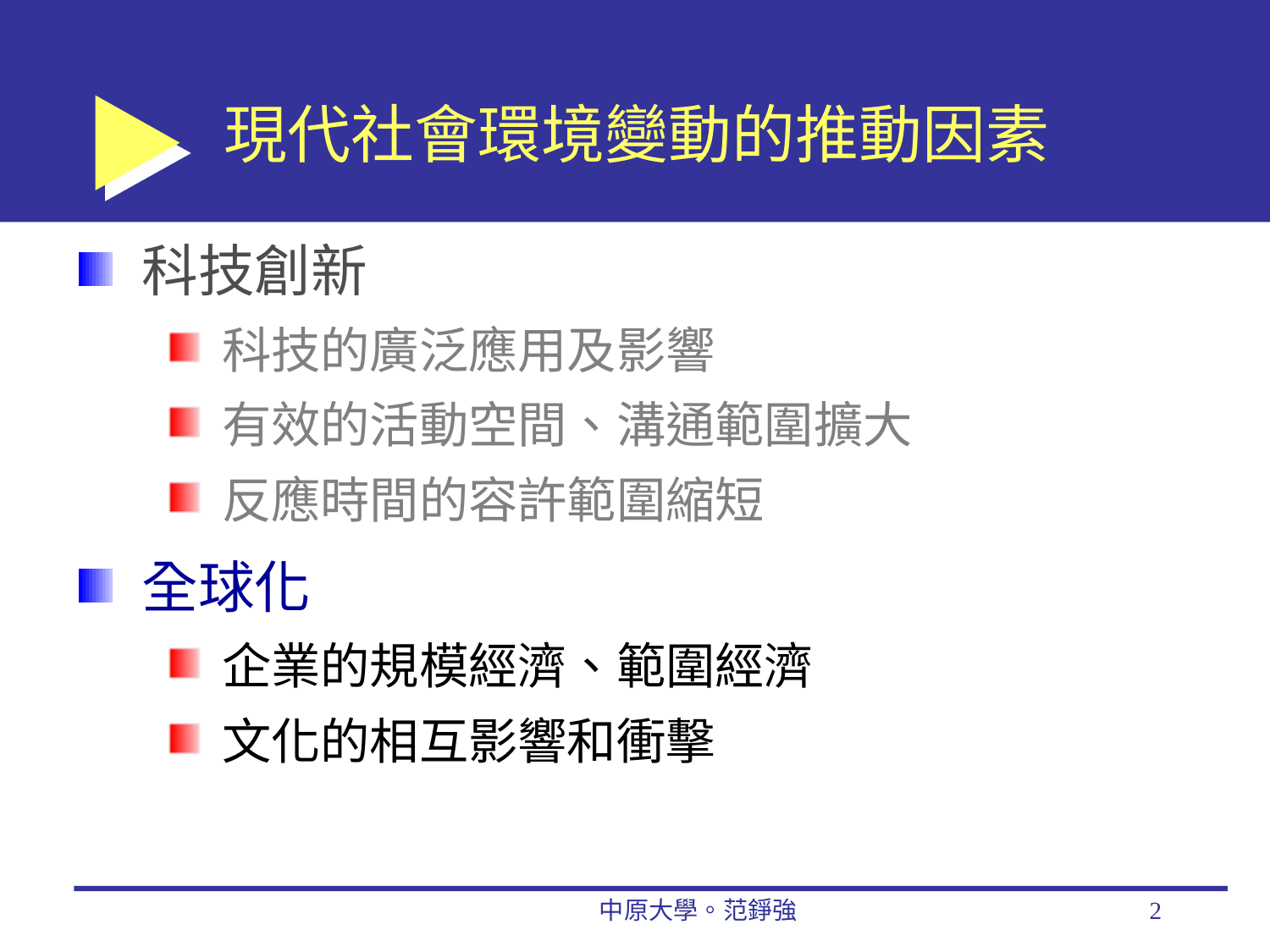

# 現代社會環境變動的推動因素
科技創新
科技的廣泛應用及影響
有效的活動空間、溝通範圍擴大
反應時間的容許範圍縮短
全球化
企業的規模經濟、範圍經濟
文化的相互影響和衝擊
中原大學。范錚強
2